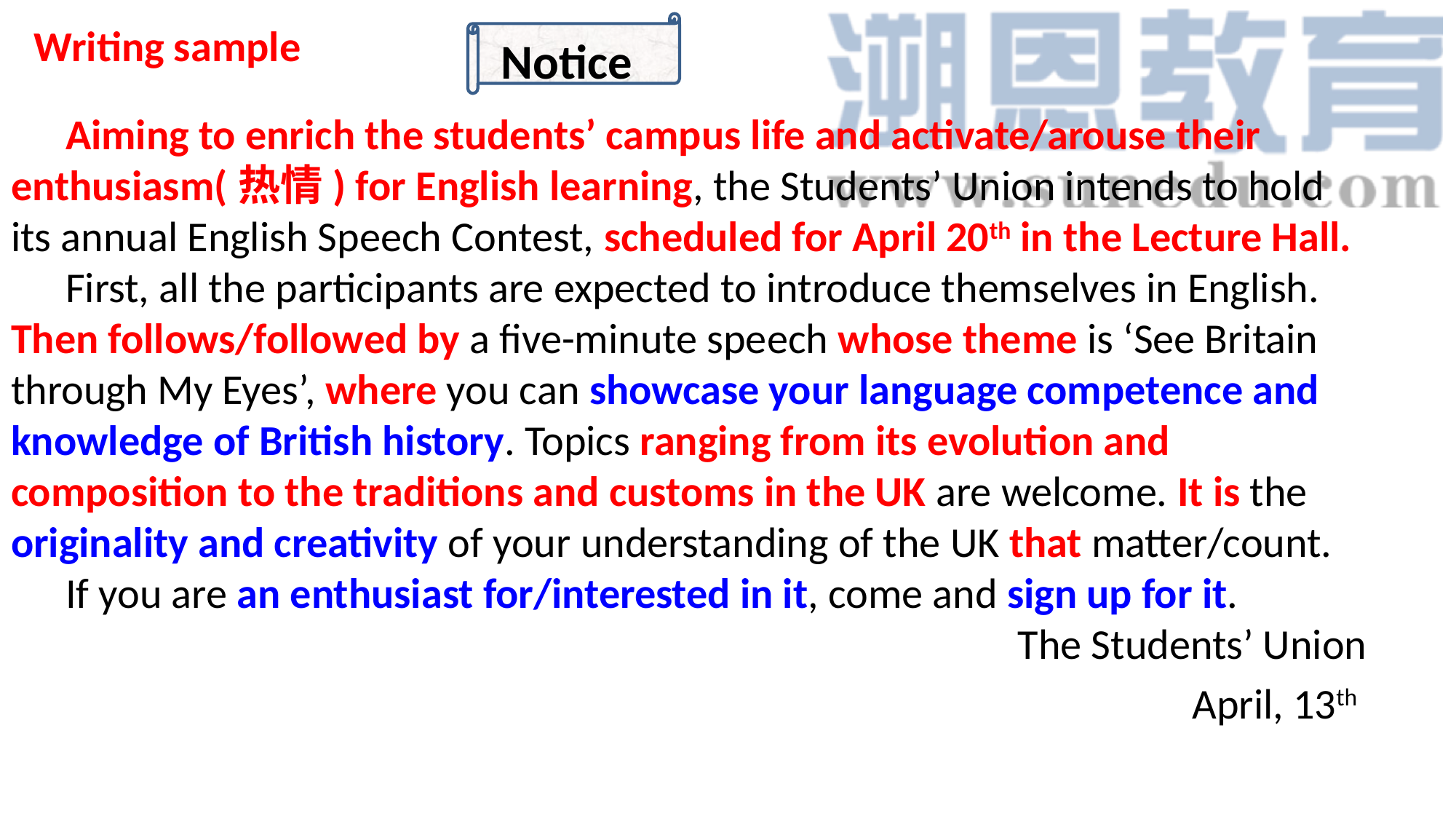

Aiming to enrich the students’ campus life and activate/arouse their enthusiasm(热情) for English learning, the Students’ Union intends to hold its annual English Speech Contest, scheduled for April 20th in the Lecture Hall.
First, all the participants are expected to introduce themselves in English. Then follows/followed by a five-minute speech whose theme is ‘See Britain through My Eyes’, where you can showcase your language competence and knowledge of British history. Topics ranging from its evolution and composition to the traditions and customs in the UK are welcome. It is the originality and creativity of your understanding of the UK that matter/count.
If you are an enthusiast for/interested in it, come and sign up for it.
The Students’ Union
April, 13th

Writing sample

Notice